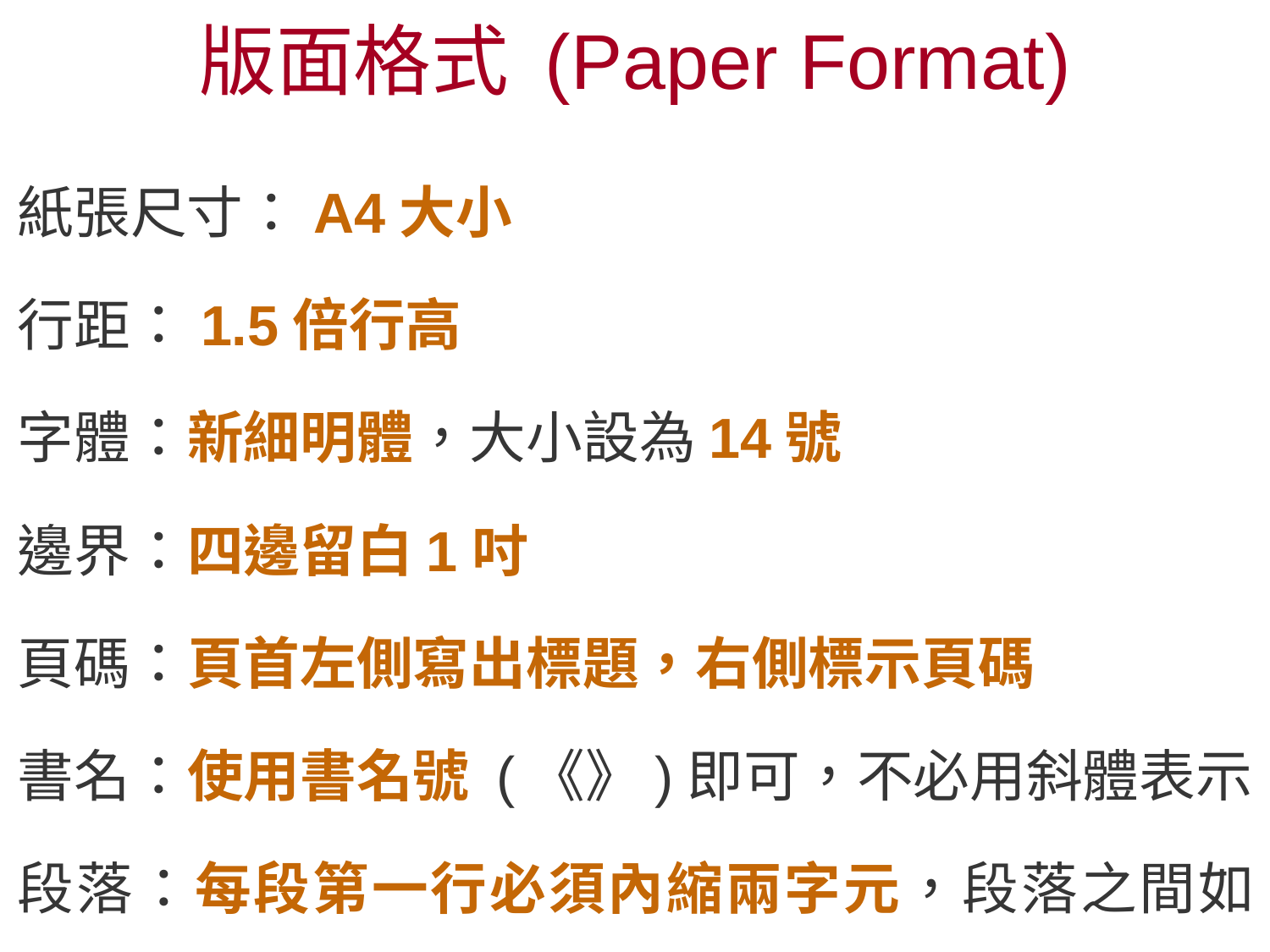

# 版面格式 (Paper Format)
紙張尺寸：A4大小
行距：1.5倍行高
字體：新細明體，大小設為14號
邊界：四邊留白1吋
頁碼：頁首左側寫出標題，右側標示頁碼
書名：使用書名號 (《》)即可，不必用斜體表示
段落：每段第一行必須內縮兩字元，段落之間如
           常換行即可